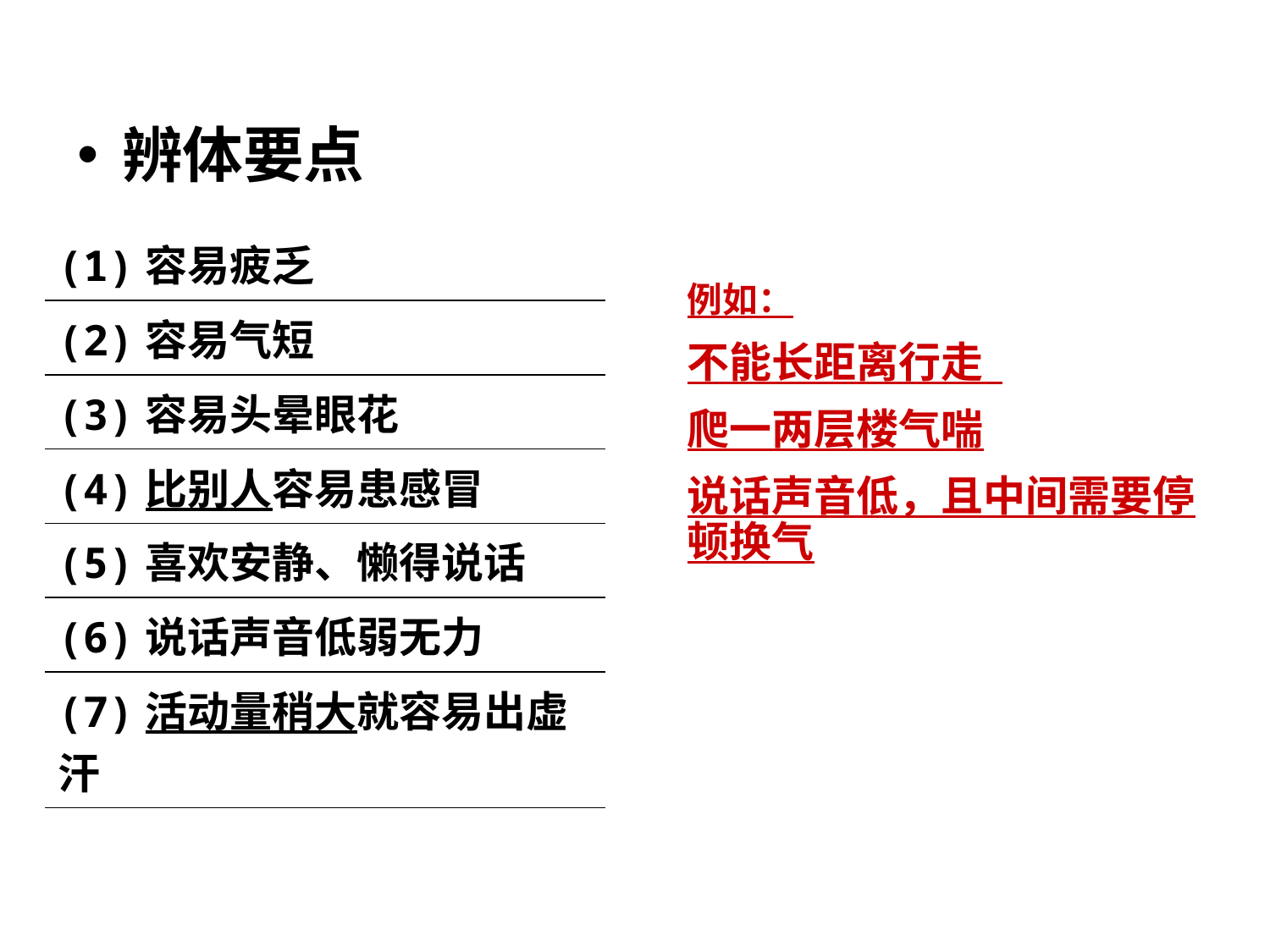

辨体要点
| (1)容易疲乏 |
| --- |
| (2)容易气短 |
| (3)容易头晕眼花 |
| (4)比别人容易患感冒 |
| (5)喜欢安静、懒得说话 |
| (6)说话声音低弱无力 |
| (7)活动量稍大就容易出虚汗 |
|  |
例如：
不能长距离行走
爬一两层楼气喘
说话声音低，且中间需要停顿换气